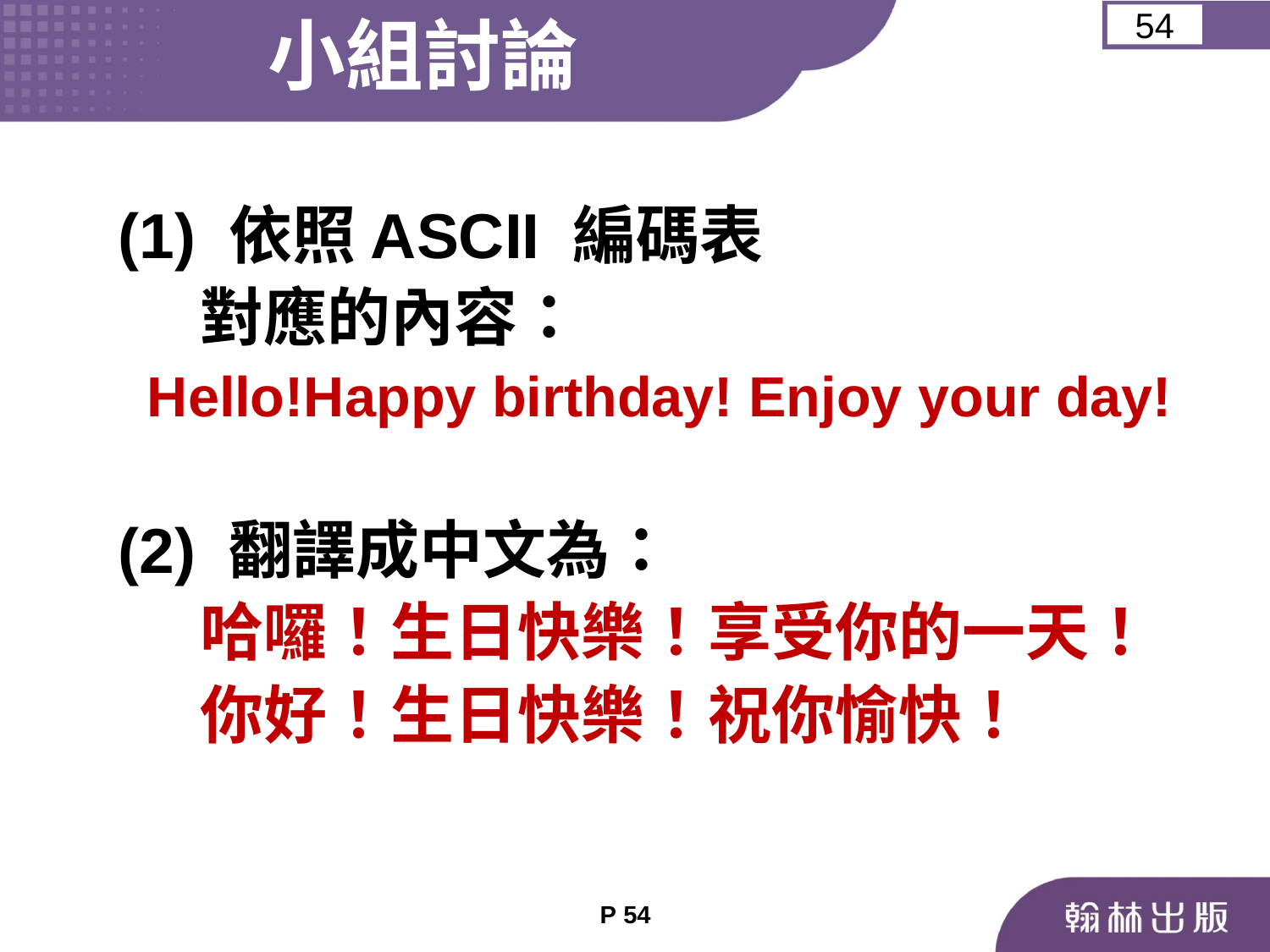

小組討論

54
      (1) 依照ASCII 編碼表
            對應的內容：
　     Hello!Happy birthday! Enjoy your day!

      (2) 翻譯成中文為：
            哈囉！生日快樂！享受你的一天！
            你好！生日快樂！祝你愉快！

P 54